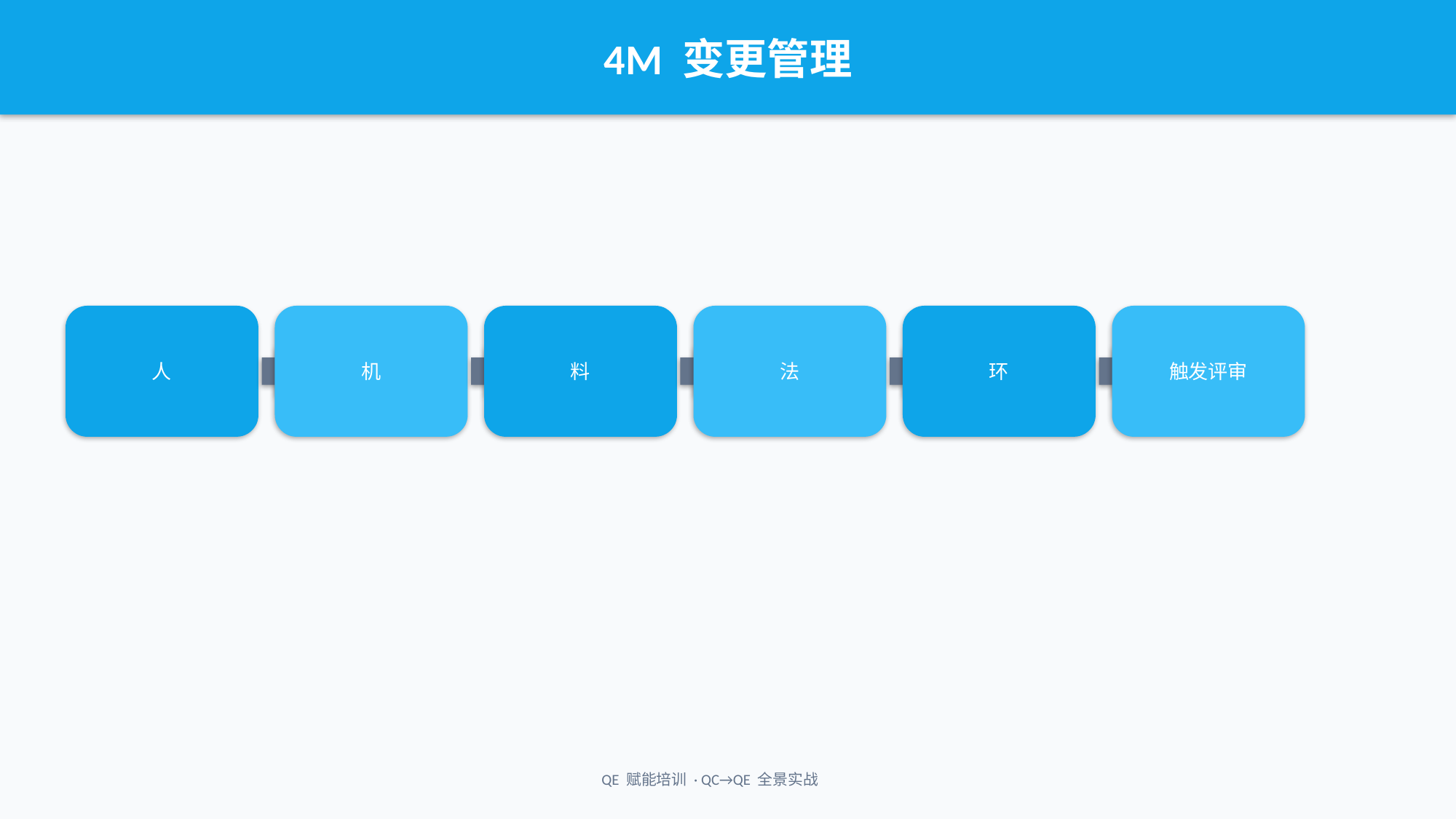

4M 变更管理
人
机
料
法
环
触发评审

QE 赋能培训 · QC→QE 全景实战